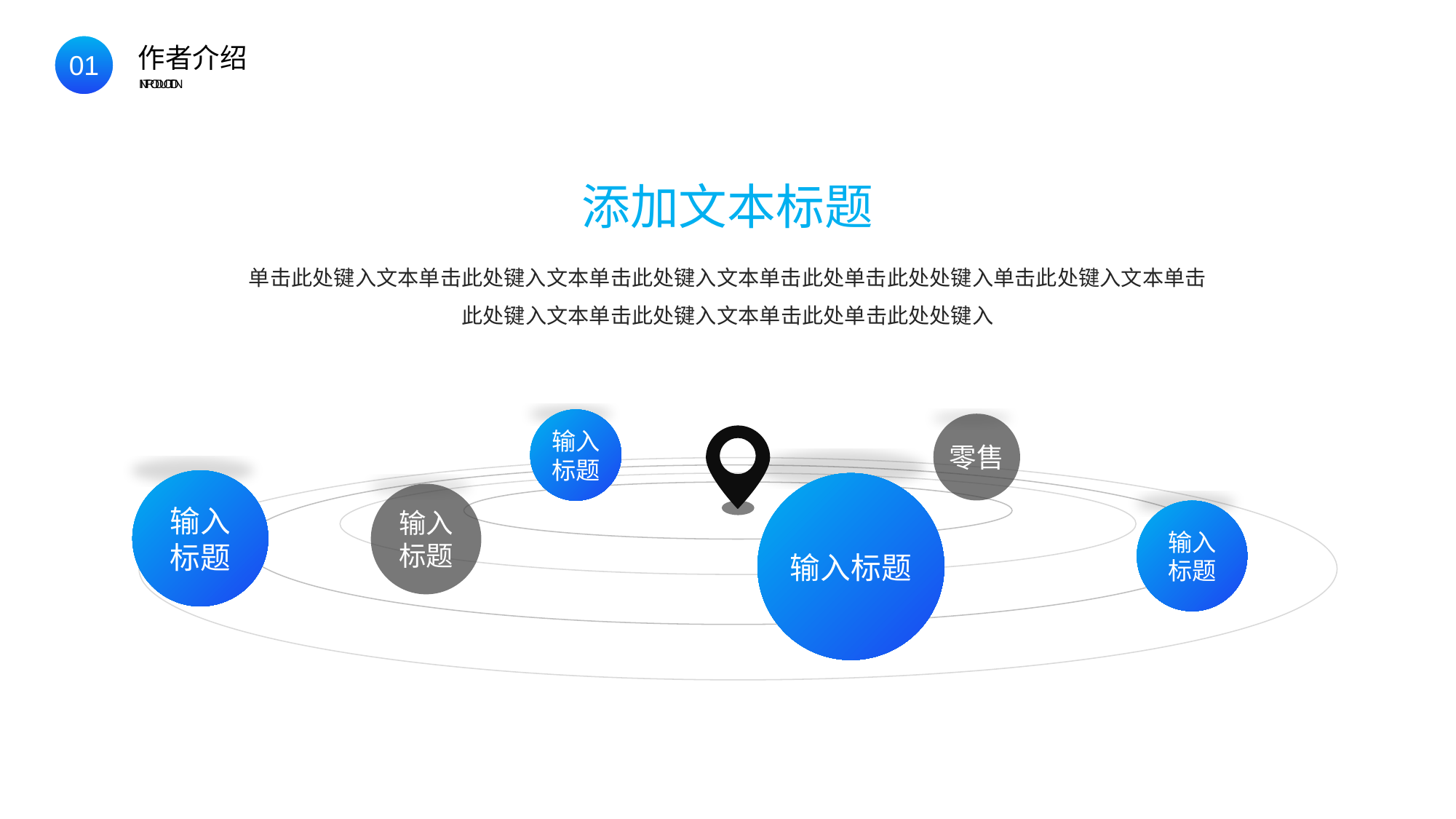

BY YUSHEN

01
作者介绍
INTRODUCTION
添加文本标题
单击此处键入文本单击此处键入文本单击此处键入文本单击此处单击此处处键入单击此处键入文本单击此处键入文本单击此处键入文本单击此处单击此处处键入
输入标题
零售

输入
标题

输入标题

输入标题
输入
标题